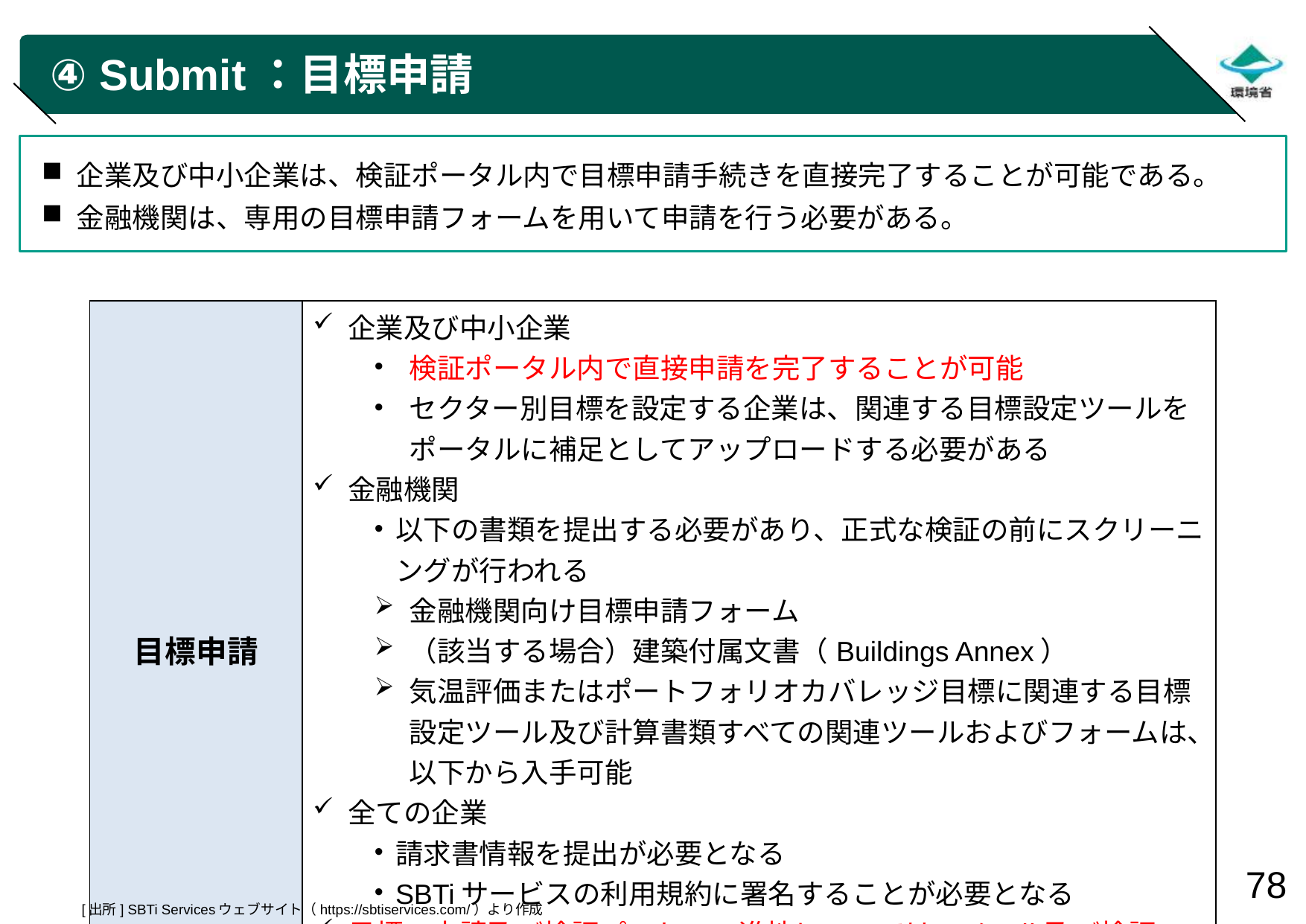

# ④ Submit：目標申請
企業及び中小企業は、検証ポータル内で目標申請手続きを直接完了することが可能である。
金融機関は、専用の目標申請フォームを用いて申請を行う必要がある。
| 目標申請 | 企業及び中小企業 検証ポータル内で直接申請を完了することが可能 セクター別目標を設定する企業は、関連する目標設定ツールをポータルに補足としてアップロードする必要がある 金融機関 以下の書類を提出する必要があり、正式な検証の前にスクリーニングが行われる 金融機関向け目標申請フォーム （該当する場合）建築付属文書（Buildings Annex） 気温評価またはポートフォリオカバレッジ目標に関連する目標設定ツール及び計算書類すべての関連ツールおよびフォームは、以下から入手可能 全ての企業 請求書情報を提出が必要となる SBTiサービスの利用規約に署名することが必要となる 目標の申請及び検証プロセスの進捗については、メール及び検証ポータルを通じて随時通知される |
| --- | --- |
[出所] SBTi Servicesウェブサイト（https://sbtiservices.com/）より作成